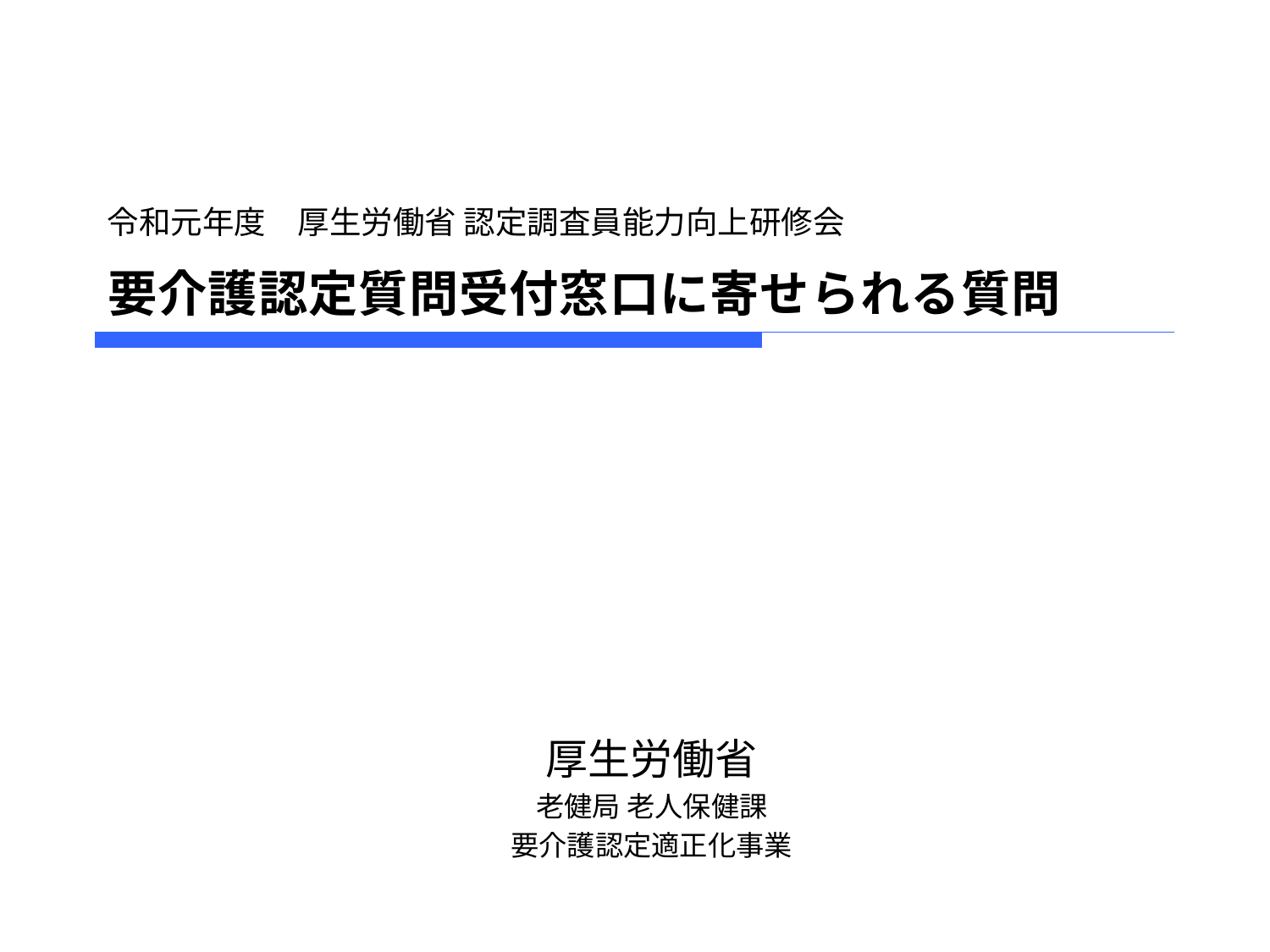

# 要介護認定質問受付窓口に寄せられる質問
令和元年度　厚生労働省 認定調査員能力向上研修会

厚生労働省
老健局 老人保健課
要介護認定適正化事業